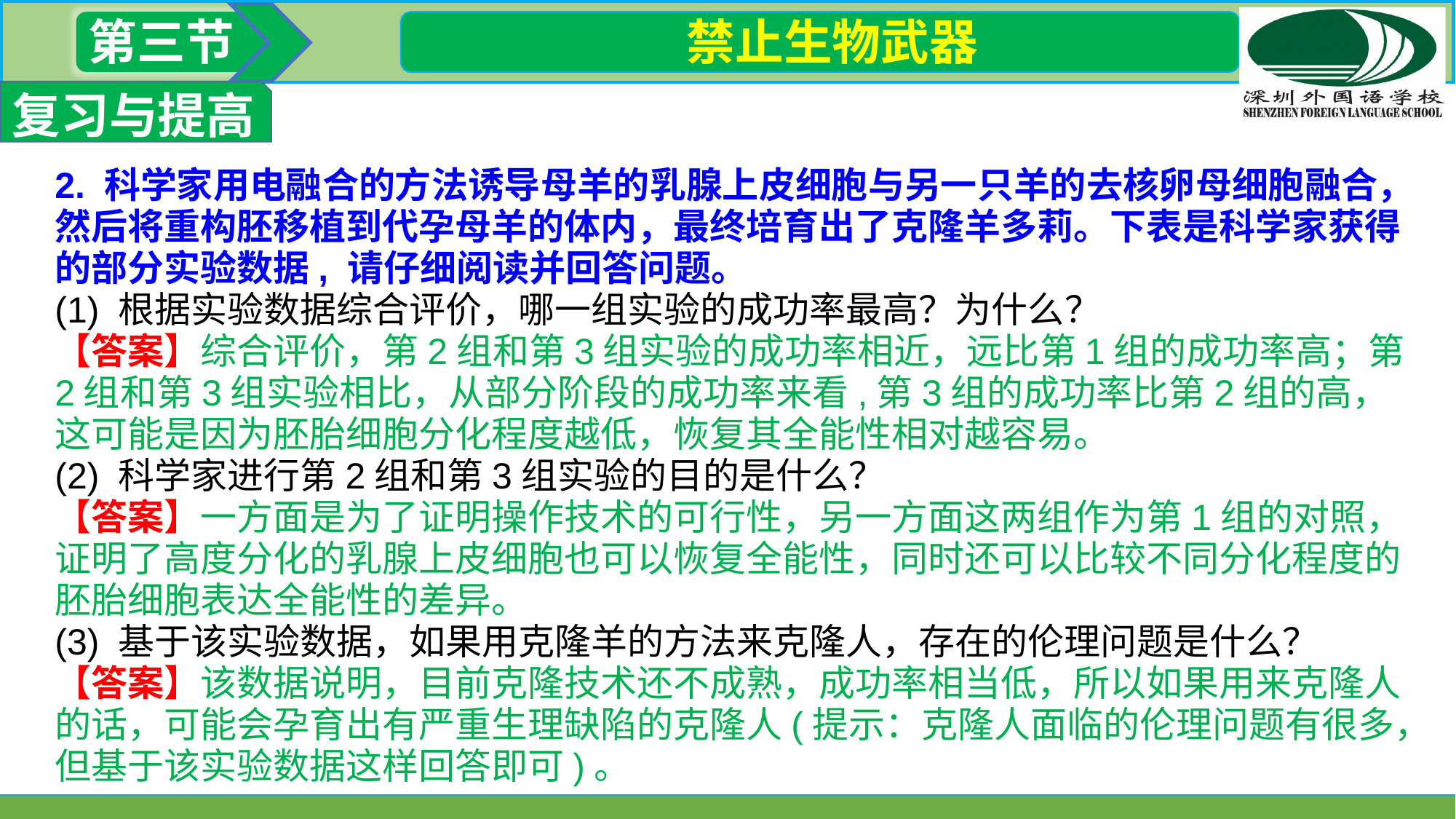

第三节
     禁止生物武器
复习与提高
2. 科学家用电融合的方法诱导母羊的乳腺上皮细胞与另一只羊的去核卵母细胞融合，然后将重构胚移植到代孕母羊的体内，最终培育出了克隆羊多莉。下表是科学家获得的部分实验数据, 请仔细阅读并回答问题。
(1) 根据实验数据综合评价，哪一组实验的成功率最高？为什么？
【答案】综合评价，第2组和第3组实验的成功率相近，远比第1组的成功率高；第2组和第3组实验相比，从部分阶段的成功率来看,第3组的成功率比第2组的高，这可能是因为胚胎细胞分化程度越低，恢复其全能性相对越容易。
(2) 科学家进行第2组和第3组实验的目的是什么？
【答案】一方面是为了证明操作技术的可行性，另一方面这两组作为第1组的对照，证明了高度分化的乳腺上皮细胞也可以恢复全能性，同时还可以比较不同分化程度的胚胎细胞表达全能性的差异。
(3) 基于该实验数据，如果用克隆羊的方法来克隆人，存在的伦理问题是什么？
【答案】该数据说明，目前克隆技术还不成熟，成功率相当低，所以如果用来克隆人的话，可能会孕育出有严重生理缺陷的克隆人(提示：克隆人面临的伦理问题有很多，但基于该实验数据这样回答即可)。